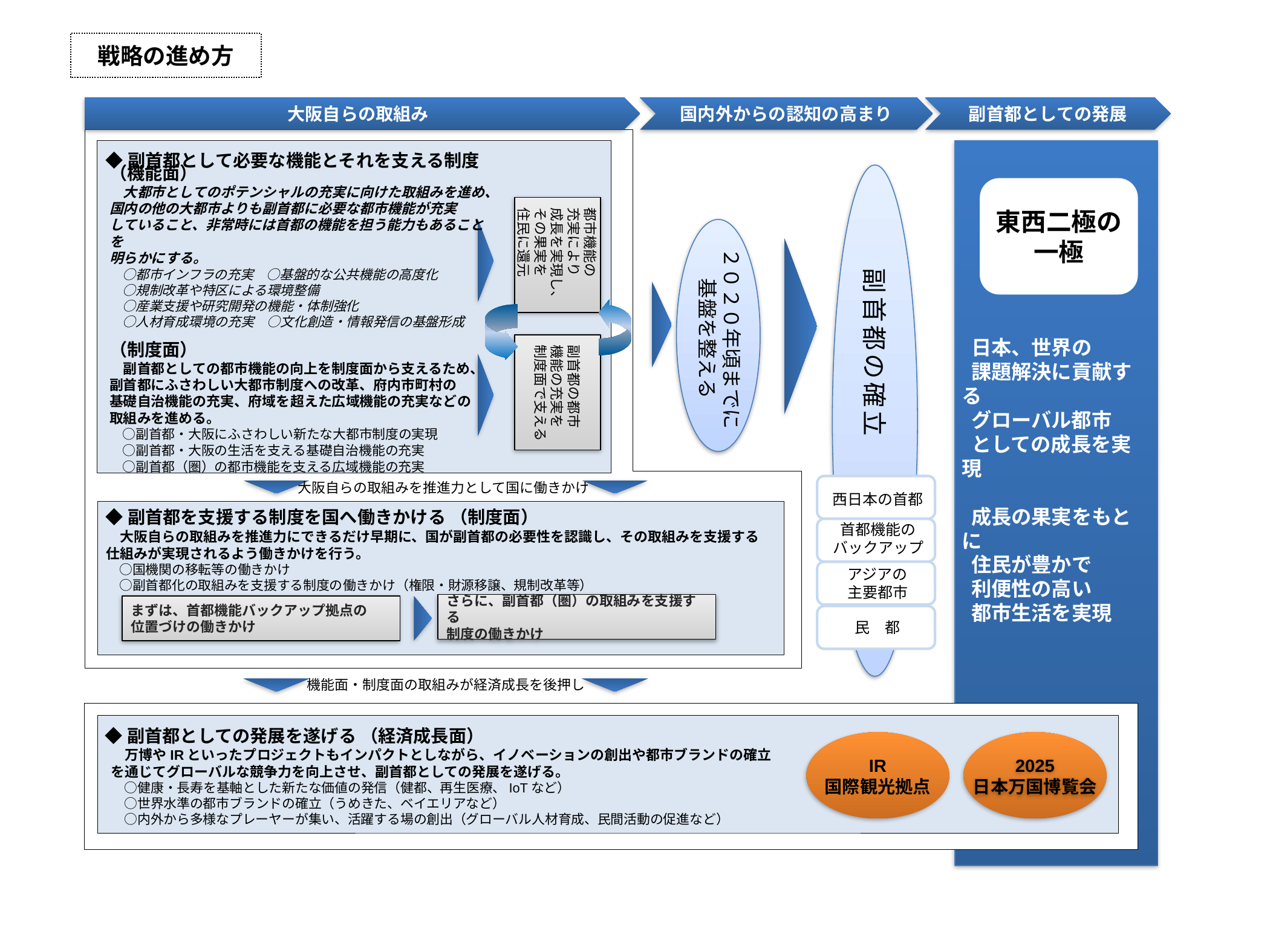

戦略の進め方
大阪自らの取組み
国内外からの認知の高まり
副首都としての発展
◆副首都として必要な機能とそれを支える制度

 日本、世界の
 課題解決に貢献する
 グローバル都市
 としての成長を実現

 成長の果実をもとに
 住民が豊かで
 利便性の高い
 都市生活を実現

東西二極の一極
 都市機能の
 充実により
 成長を実現し、
 その果実を
 住民に還元
（機能面）
　大都市としてのポテンシャルの充実に向けた取組みを進め、
国内の他の大都市よりも副首都に必要な都市機能が充実
していること、非常時には首都の機能を担う能力もあることを
明らかにする。
　○都市インフラの充実　○基盤的な公共機能の高度化
　○規制改革や特区による環境整備
　○産業支援や研究開発の機能・体制強化
　○人材育成環境の充実　○文化創造・情報発信の基盤形成

（制度面）
　副首都としての都市機能の向上を制度面から支えるため、
副首都にふさわしい大都市制度への改革、府内市町村の
基礎自治機能の充実、府域を超えた広域機能の充実などの
取組みを進める。
　○副首都・大阪にふさわしい新たな大都市制度の実現
　○副首都・大阪の生活を支える基礎自治機能の充実
　○副首都（圏）の都市機能を支える広域機能の充実

副 首 都 の 確 立

２０２０年頃までに
基盤を整える

 副首都の都市
 機能の充実を
 制度面で支える

大阪自らの取組みを推進力として国に働きかけ

◆副首都を支援する制度を国へ働きかける （制度面）

　大阪自らの取組みを推進力にできるだけ早期に、国が副首都の必要性を認識し、その取組みを支援する
仕組みが実現されるよう働きかけを行う。
　○国機関の移転等の働きかけ
　○副首都化の取組みを支援する制度の働きかけ（権限・財源移譲、規制改革等）
さらに、副首都（圏）の取組みを支援する
制度の働きかけ
まずは、首都機能バックアップ拠点の
位置づけの働きかけ

機能面・制度面の取組みが経済成長を後押し

 ◆副首都としての発展を遂げる （経済成長面）

　万博やIRといったプロジェクトもインパクトとしながら、イノベーションの創出や都市ブランドの確立を通じてグローバルな競争力を向上させ、副首都としての発展を遂げる。
　○健康・長寿を基軸とした新たな価値の発信（健都、再生医療、IoTなど）
　○世界水準の都市ブランドの確立（うめきた、ベイエリアなど）
　○内外から多様なプレーヤーが集い、活躍する場の創出（グローバル人材育成、民間活動の促進など）

西日本の首都

首都機能の
バックアップ
アジアの
主要都市

民　都

IR
国際観光拠点
2025
日本万国博覧会